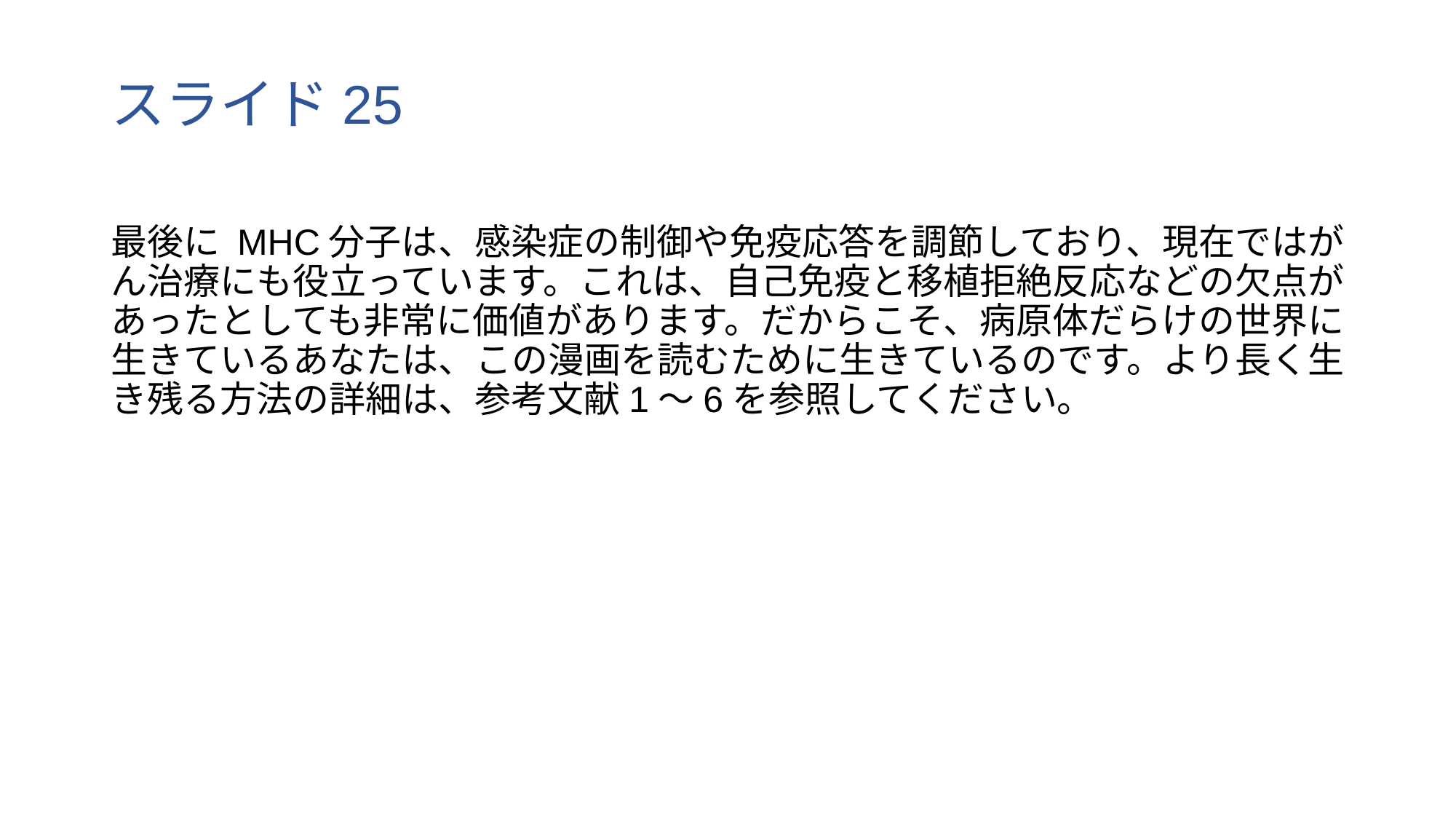

# スライド25
最後に MHC分子は、感染症の制御や免疫応答を調節しており、現在ではがん治療にも役立っています。これは、自己免疫と移植拒絶反応などの欠点があったとしても非常に価値があります。だからこそ、病原体だらけの世界に生きているあなたは、この漫画を読むために生きているのです。より長く生き残る方法の詳細は、参考文献1〜6を参照してください。